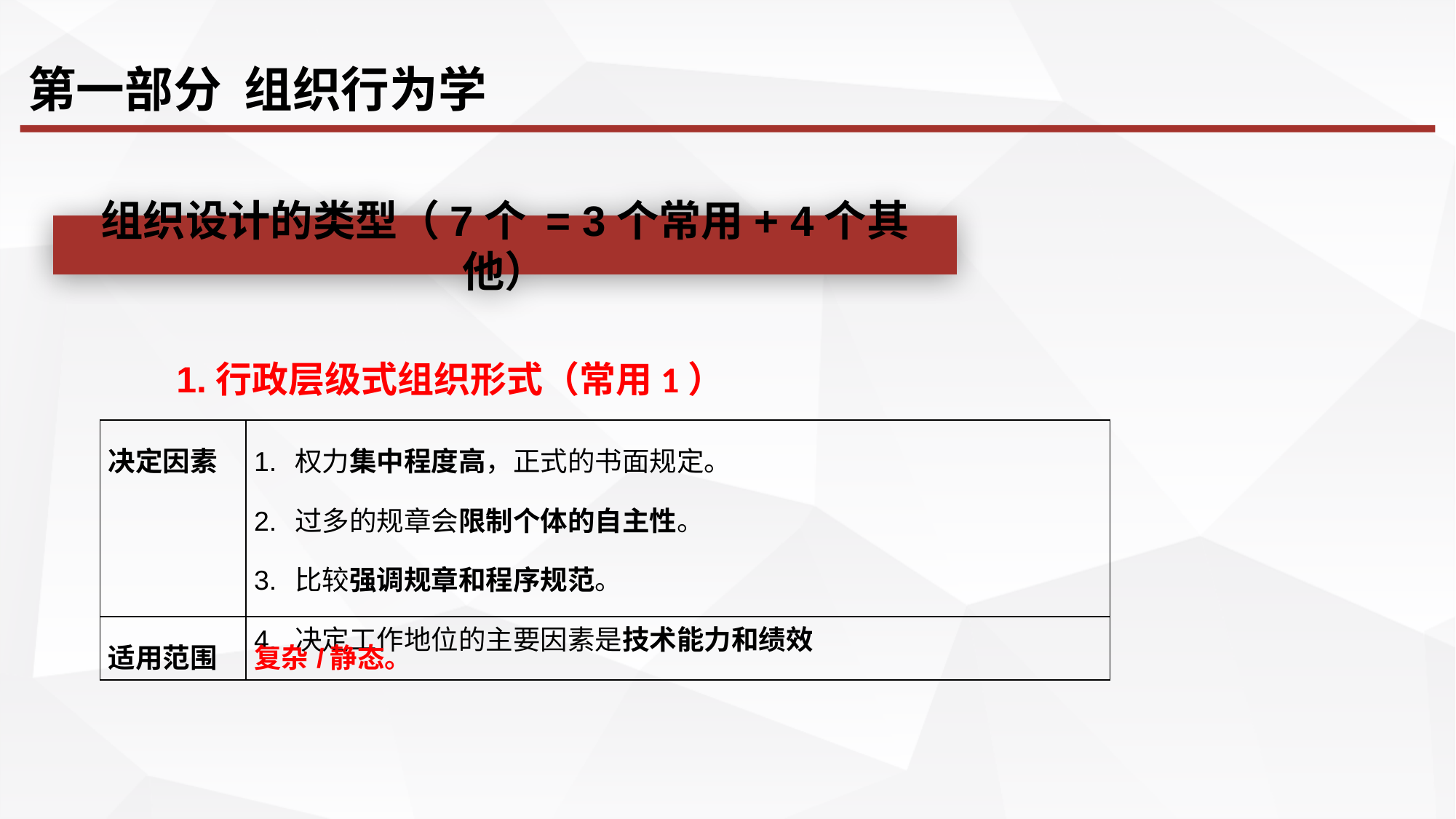

第一部分  组织行为学

组织设计的类型（7个 = 3个常用+ 4个其他）
1.行政层级式组织形式（常用1）
| 决定因素 | 权力集中程度高，正式的书面规定。 过多的规章会限制个体的自主性。 比较强调规章和程序规范。 决定工作地位的主要因素是技术能力和绩效 |
| --- | --- |
| 适用范围 | 复杂/静态。 |